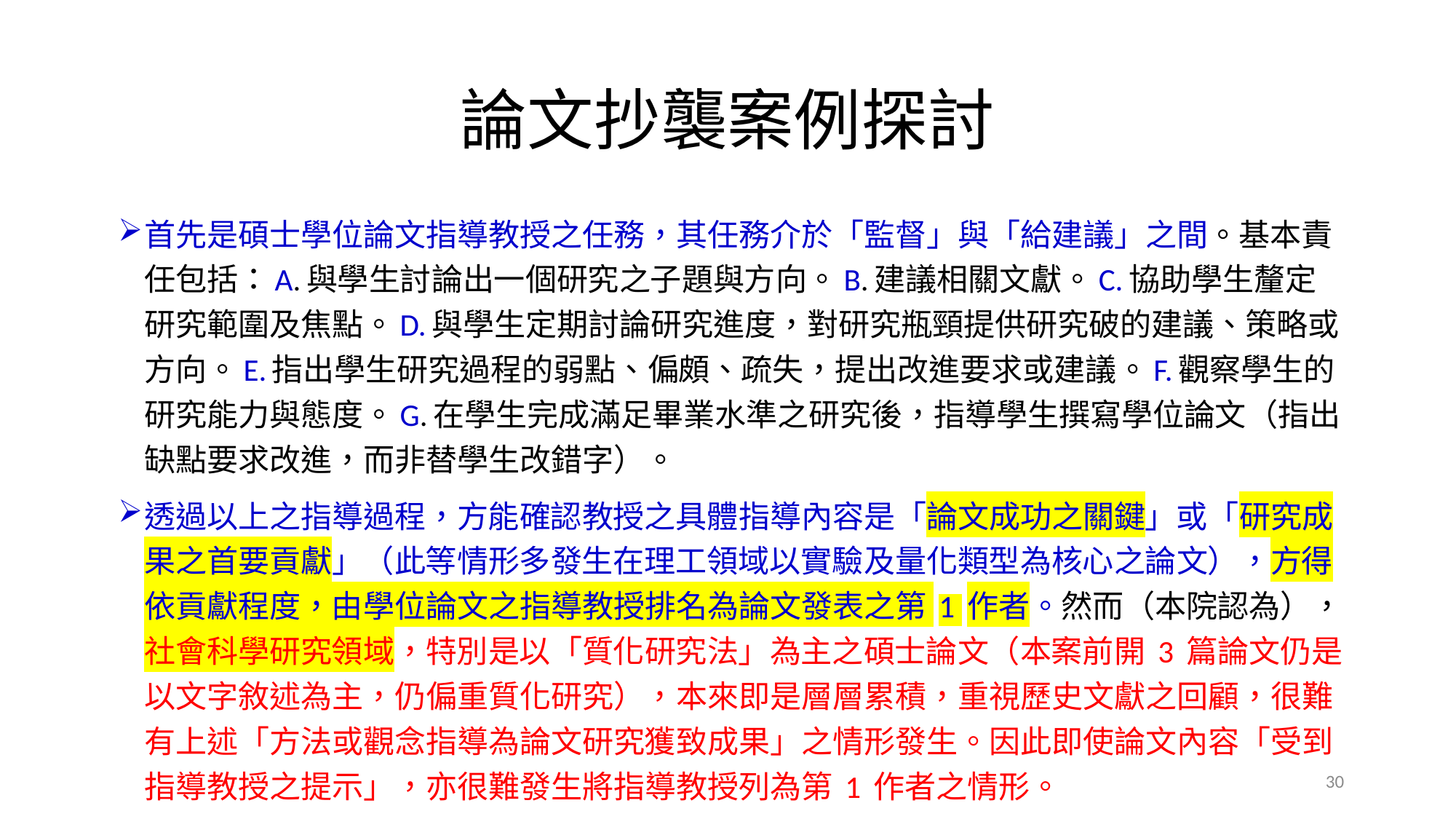

# 論文抄襲案例探討
首先是碩士學位論文指導教授之任務，其任務介於「監督」與「給建議」之間。基本責任包括：A.與學生討論出一個研究之子題與方向。B.建議相關文獻。C.協助學生釐定研究範圍及焦點。D.與學生定期討論研究進度，對研究瓶頸提供研究破的建議、策略或方向。E.指出學生研究過程的弱點、偏頗、疏失，提出改進要求或建議。F.觀察學生的研究能力與態度。G.在學生完成滿足畢業水準之研究後，指導學生撰寫學位論文（指出缺點要求改進，而非替學生改錯字）。
透過以上之指導過程，方能確認教授之具體指導內容是「論文成功之關鍵」或「研究成果之首要貢獻」（此等情形多發生在理工領域以實驗及量化類型為核心之論文），方得依貢獻程度，由學位論文之指導教授排名為論文發表之第 1 作者。然而（本院認為）， 社會科學研究領域，特別是以「質化研究法」為主之碩士論文（本案前開 3 篇論文仍是以文字敘述為主，仍偏重質化研究），本來即是層層累積，重視歷史文獻之回顧，很難有上述「方法或觀念指導為論文研究獲致成果」之情形發生。因此即使論文內容「受到指導教授之提示」，亦很難發生將指導教授列為第 1 作者之情形。

30